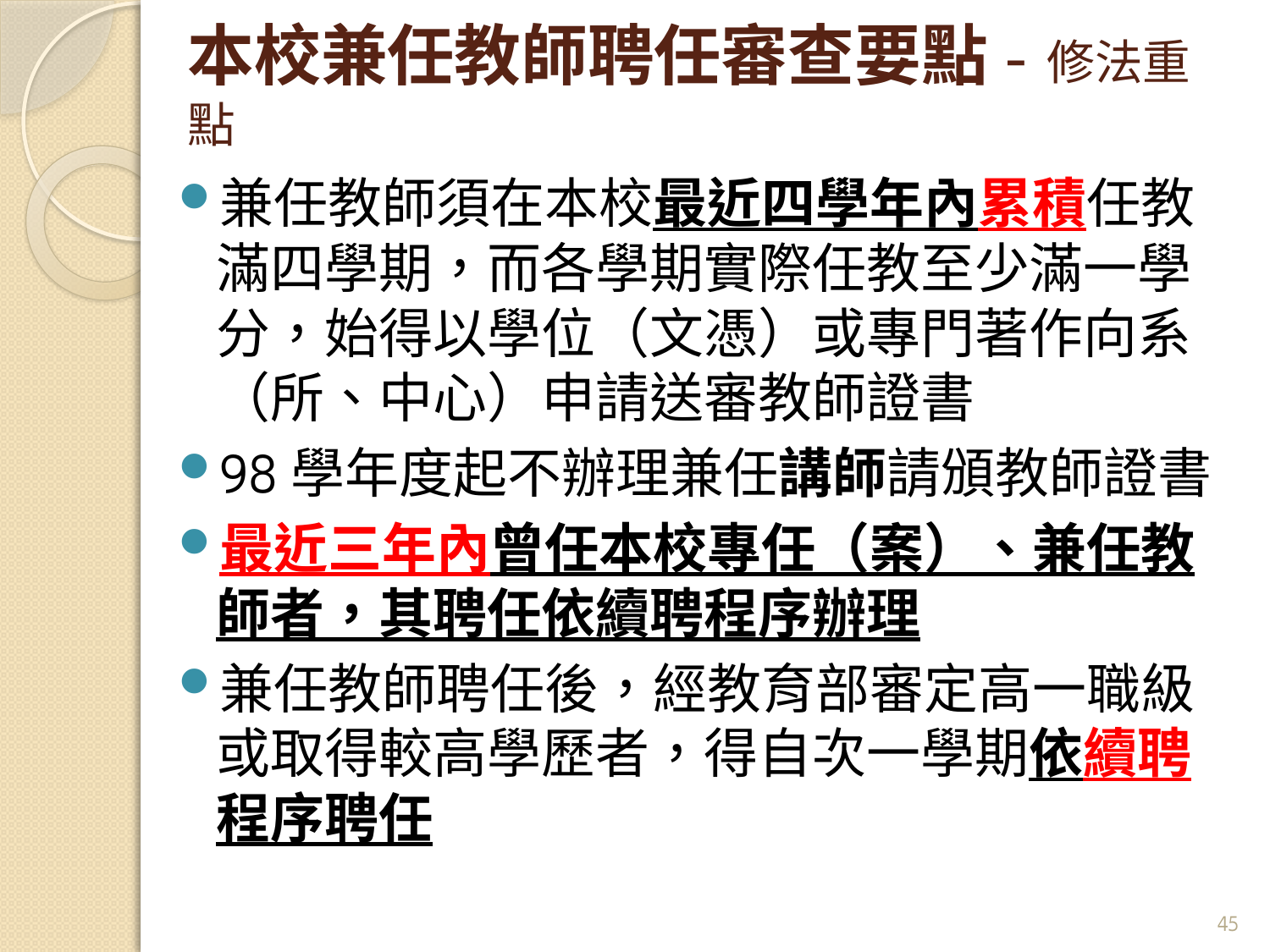

# 本校兼任教師聘任審查要點-修法重點
兼任教師須在本校最近四學年內累積任教滿四學期，而各學期實際任教至少滿一學分，始得以學位（文憑）或專門著作向系（所、中心）申請送審教師證書
98學年度起不辦理兼任講師請頒教師證書
最近三年內曾任本校專任（案）、兼任教師者，其聘任依續聘程序辦理
兼任教師聘任後，經教育部審定高一職級或取得較高學歷者，得自次一學期依續聘程序聘任
45